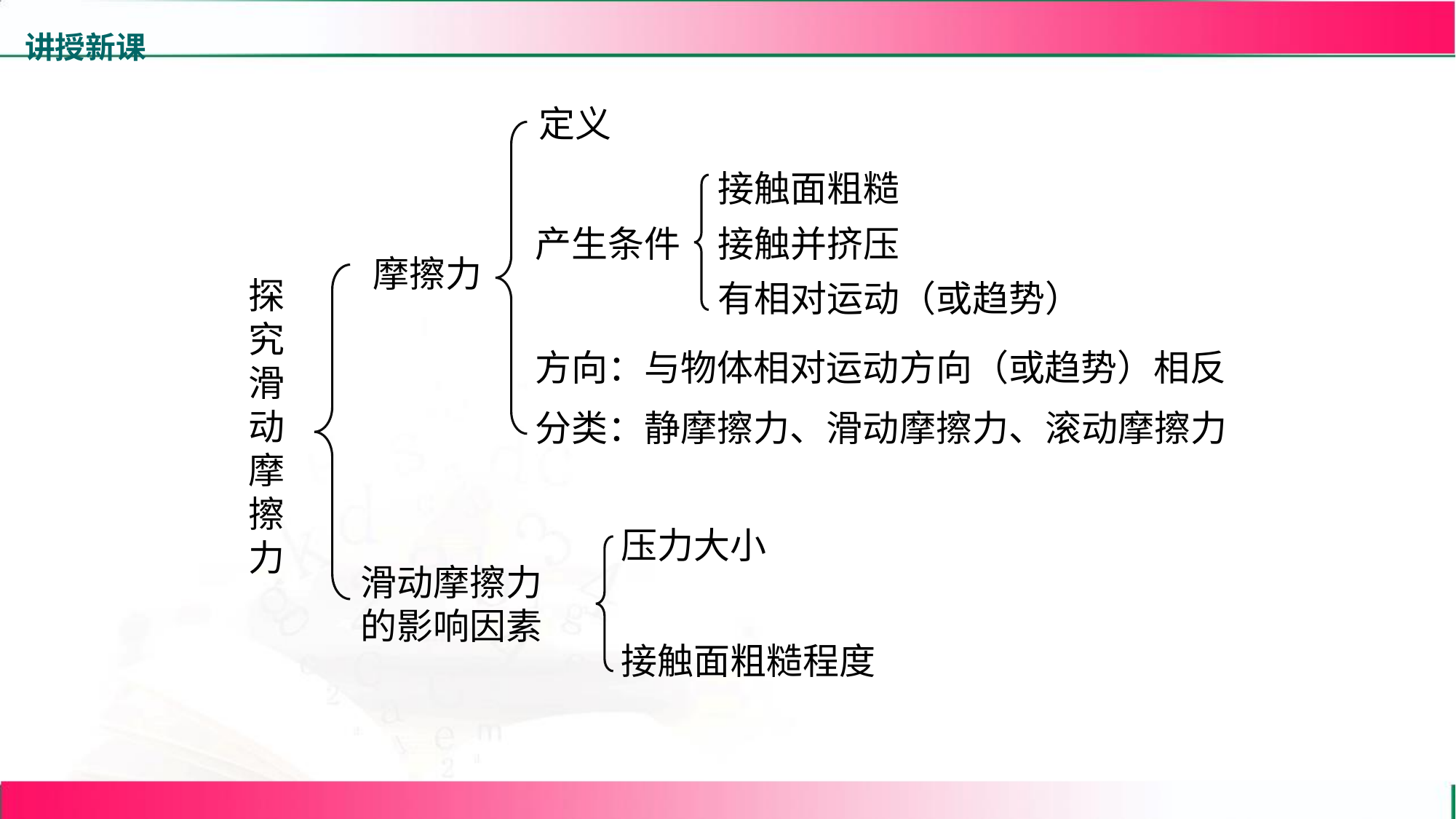

讲授新课
定义

接触面粗糙

产生条件
接触并挤压
摩擦力

探究滑动摩擦力
有相对运动（或趋势）
方向：与物体相对运动方向（或趋势）相反
分类：静摩擦力、滑动摩擦力、滚动摩擦力
压力大小

滑动摩擦力的影响因素
接触面粗糙程度